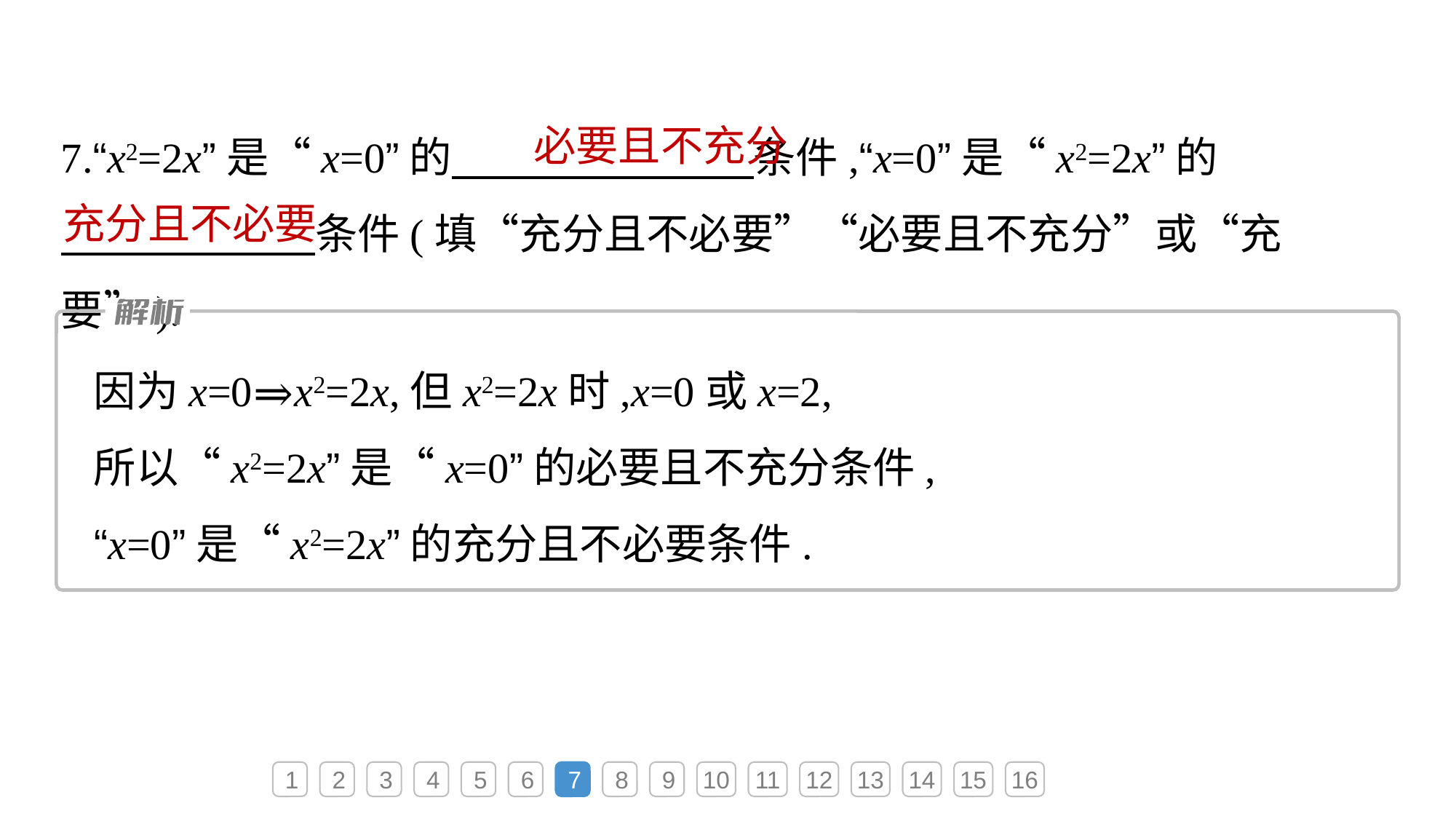

7.“x2=2x”是“x=0”的　　　　     　　条件,“x=0”是“x2=2x”的
　　　　　　条件(填“充分且不必要”“必要且不充分”或“充要”).
必要且不充分
充分且不必要

因为x=0⇒x2=2x,但x2=2x时,x=0或x=2,
所以“x2=2x”是“x=0”的必要且不充分条件,
“x=0”是“x2=2x”的充分且不必要条件.
1
2
3
4
5
6
7
8
9
10
11
12
13
14
15
16